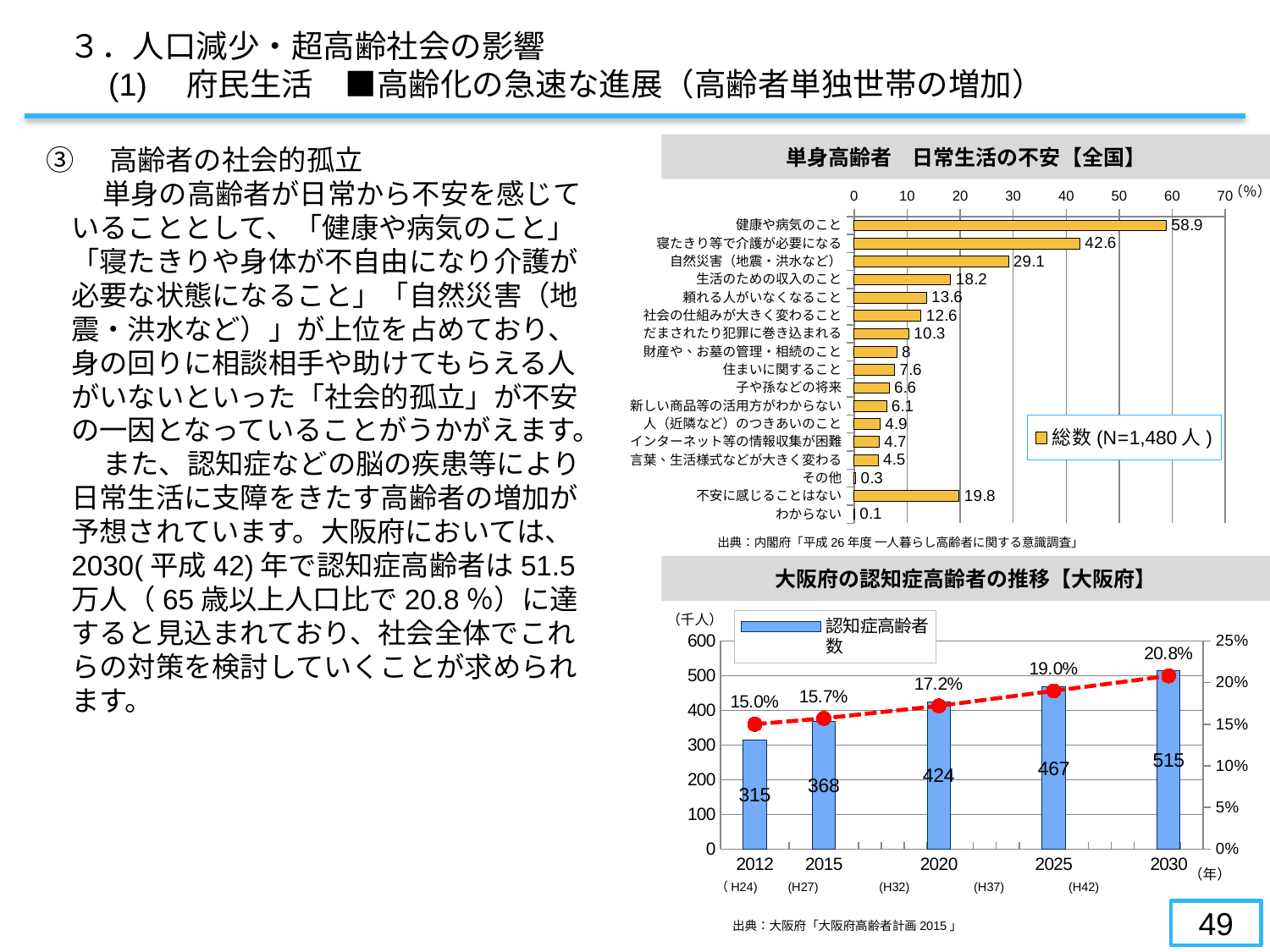

３．人口減少・超高齢社会の影響
　　(1)　府民生活　■高齢化の急速な進展（高齢者単独世帯の増加）
単身高齢者　日常生活の不安【全国】
③　高齢者の社会的孤立
　　単身の高齢者が日常から不安を感じていることとして、「健康や病気のこと」「寝たきりや身体が不自由になり介護が必要な状態になること」「自然災害（地震・洪水など）」が上位を占めており、身の回りに相談相手や助けてもらえる人がいないといった「社会的孤立」が不安の一因となっていることがうかがえます。
　　また、認知症などの脳の疾患等により日常生活に支障をきたす高齢者の増加が予想されています。大阪府においては、2030(平成42)年で認知症高齢者は51.5万人（65歳以上人口比で20.8％）に達すると見込まれており、社会全体でこれらの対策を検討していくことが求められます。

### Chart

| Category | 総数(N=1,480人) |
|---|---|
| 健康や病気のこと | 58.9 |
| 寝たきり等で介護が必要になる | 42.6 |
| 自然災害（地震・洪水など） | 29.1 |
| 生活のための収入のこと | 18.2 |
| 頼れる人がいなくなること | 13.6 |
| 社会の仕組みが大きく変わること | 12.6 |
| だまされたり犯罪に巻き込まれる | 10.3 |
| 財産や、お墓の管理・相続のこと | 8.0 |
| 住まいに関すること | 7.6 |
| 子や孫などの将来 | 6.6 |
| 新しい商品等の活用方がわからない | 6.1 |
| 人（近隣など）のつきあいのこと | 4.9 |
| インターネット等の情報収集が困難 | 4.7 |
| 言葉、生活様式などが大きく変わる | 4.5 |
| その他 | 0.3 |
| 不安に感じることはない | 19.8 |
| わからない | 0.1 |
（％）
出典：内閣府「平成26年度 一人暮らし高齢者に関する意識調査」
大阪府の認知症高齢者の推移【大阪府】

### Chart

| Category | 認知症高齢者数 | 有病率 |
|---|---|---|
|  | None | None |
| 2012 | 315.0 | 0.15 |
|  | None | None |
|  | None | None |
| 2015 | 368.0 | 0.157 |
|  | None | None |
|  | None | None |
|  | None | None |
|  | None | None |
| 2020 | 424.0 | 0.172 |
|  | None | None |
|  | None | None |
|  | None | None |
|  | None | None |
| 2025 | 467.0 | 0.19 |
|  | None | None |
|  | None | None |
|  | None | None |
|  | None | None |
| 2030 | 515.0 | 0.20800000000000002 |
|  | None | None |
（千人）
（年）
           （H24)         (H27)                  (H32)                   (H37)                   (H42)
49
出典：大阪府「大阪府高齢者計画2015」